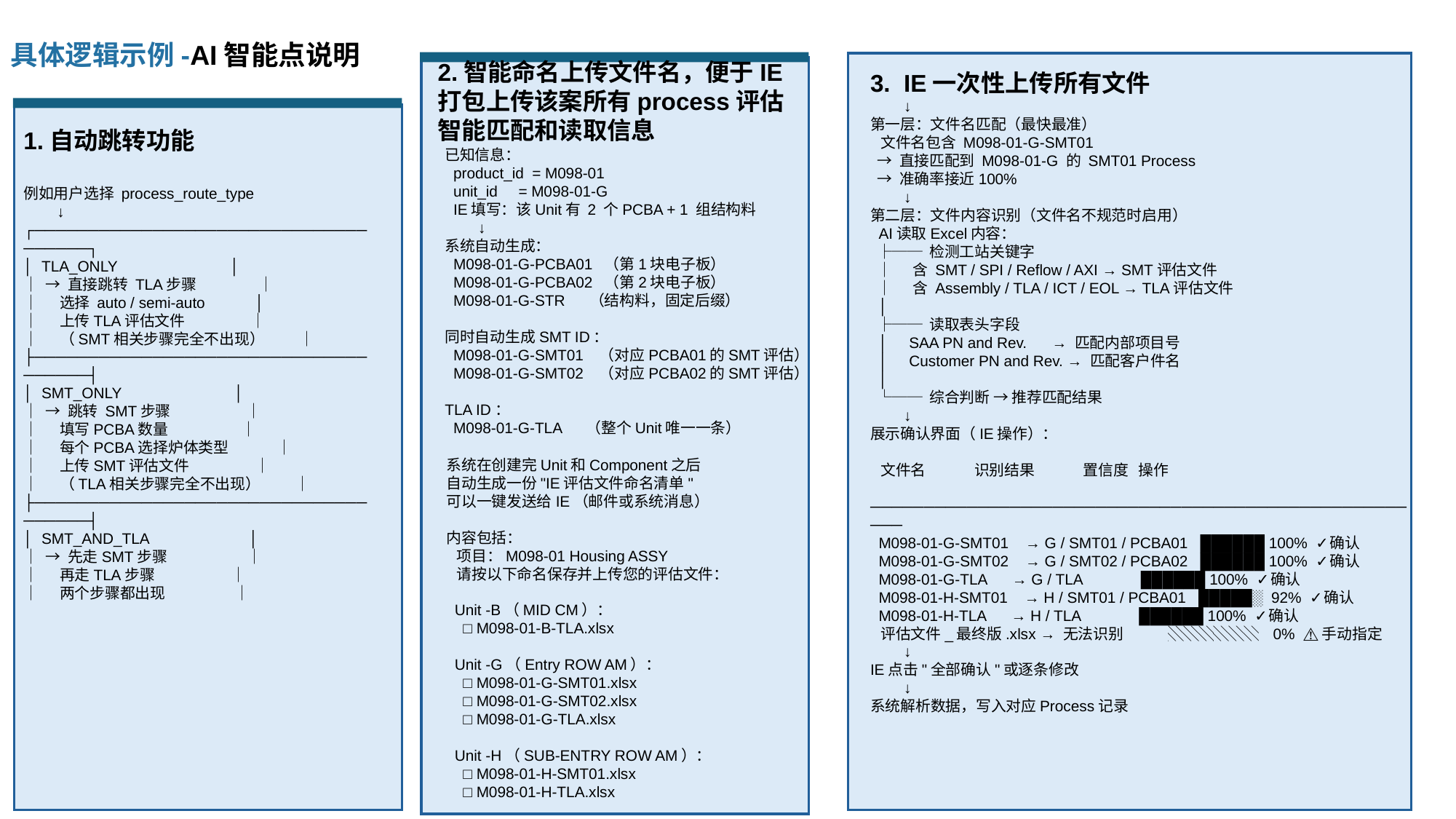

具体逻辑示例-AI智能点说明

2.智能命名上传文件名，便于IE打包上传该案所有process评估智能匹配和读取信息

3.  IE一次性上传所有文件
        ↓
第一层：文件名匹配（最快最准）
  文件名包含 M098-01-G-SMT01
  → 直接匹配到 M098-01-G 的 SMT01 Process
  → 准确率接近100%
        ↓
第二层：文件内容识别（文件名不规范时启用）
  AI读取Excel内容：
  ├── 检测工站关键字
  │     含 SMT / SPI / Reflow / AXI → SMT评估文件
  │     含 Assembly / TLA / ICT / EOL → TLA评估文件
  │
  ├── 读取表头字段
  │     SAA PN and Rev.      → 匹配内部项目号
  │     Customer PN and Rev. → 匹配客户件名
  │
  └── 综合判断 → 推荐匹配结果
        ↓
展示确认界面（IE操作）：

  文件名              识别结果              置信度   操作
  ─────────────────────────────────────────────────────
  M098-01-G-SMT01    → G / SMT01 / PCBA01   ██████ 100%  ✓确认
  M098-01-G-SMT02    → G / SMT02 / PCBA02   ██████ 100%  ✓确认
  M098-01-G-TLA      → G / TLA              ██████ 100%  ✓确认
  M098-01-H-SMT01    → H / SMT01 / PCBA01   █████░  92%  ✓确认
  M098-01-H-TLA      → H / TLA              ██████ 100%  ✓确认
  评估文件_最终版.xlsx → 无法识别             ░░░░░░   0%  ⚠手动指定
        ↓
IE点击"全部确认"或逐条修改
        ↓
系统解析数据，写入对应Process记录

已知信息：
  product_id  = M098-01
  unit_id     = M098-01-G
  IE填写：该Unit有 2 个PCBA + 1 组结构料
        ↓
系统自动生成：
  M098-01-G-PCBA01  （第1块电子板）
  M098-01-G-PCBA02  （第2块电子板）
  M098-01-G-STR     （结构料，固定后缀）

同时自动生成SMT ID：
  M098-01-G-SMT01   （对应PCBA01的SMT评估）
  M098-01-G-SMT02   （对应PCBA02的SMT评估）

TLA ID：
  M098-01-G-TLA     （整个Unit唯一一条）

1.自动跳转功能

例如用户选择 process_route_type
        ↓
┌─────────────────────────────────────┐
│  TLA_ONLY                           │
│  → 直接跳转 TLA步骤                  │
│     选择 auto / semi-auto            │
│     上传TLA评估文件                   │
│     （SMT相关步骤完全不出现）          │
├─────────────────────────────────────┤
│  SMT_ONLY                           │
│  → 跳转 SMT步骤                      │
│     填写PCBA数量                     │
│     每个PCBA选择炉体类型              │
│     上传SMT评估文件                   │
│     （TLA相关步骤完全不出现）          │
├─────────────────────────────────────┤
│  SMT_AND_TLA                        │
│  → 先走SMT步骤                       │
│     再走TLA步骤                      │
│     两个步骤都出现                    │

系统在创建完Unit和Component之后
自动生成一份"IE评估文件命名清单"
可以一键发送给IE（邮件或系统消息）

内容包括：
  项目：M098-01 Housing ASSY
  请按以下命名保存并上传您的评估文件：

  Unit -B（MID CM）：
    □ M098-01-B-TLA.xlsx

  Unit -G（Entry ROW AM）：
    □ M098-01-G-SMT01.xlsx
    □ M098-01-G-SMT02.xlsx
    □ M098-01-G-TLA.xlsx

  Unit -H（SUB-ENTRY ROW AM）：
    □ M098-01-H-SMT01.xlsx
    □ M098-01-H-TLA.xlsx